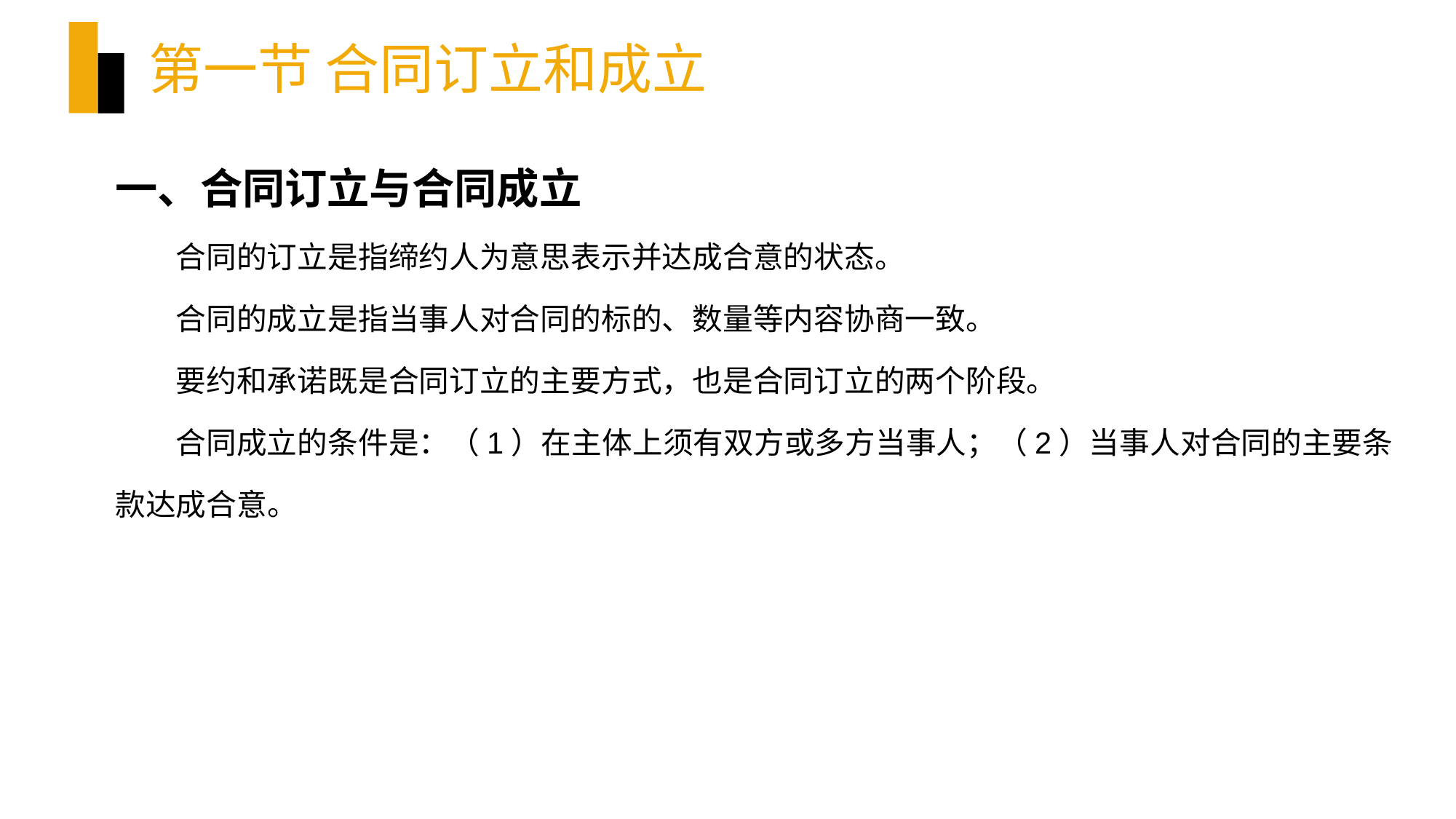

# 第一节 合同订立和成立
一、合同订立与合同成立
合同的订立是指缔约人为意思表示并达成合意的状态。
合同的成立是指当事人对合同的标的、数量等内容协商一致。
要约和承诺既是合同订立的主要方式，也是合同订立的两个阶段。
合同成立的条件是：（1）在主体上须有双方或多方当事人；（2）当事人对合同的主要条款达成合意。